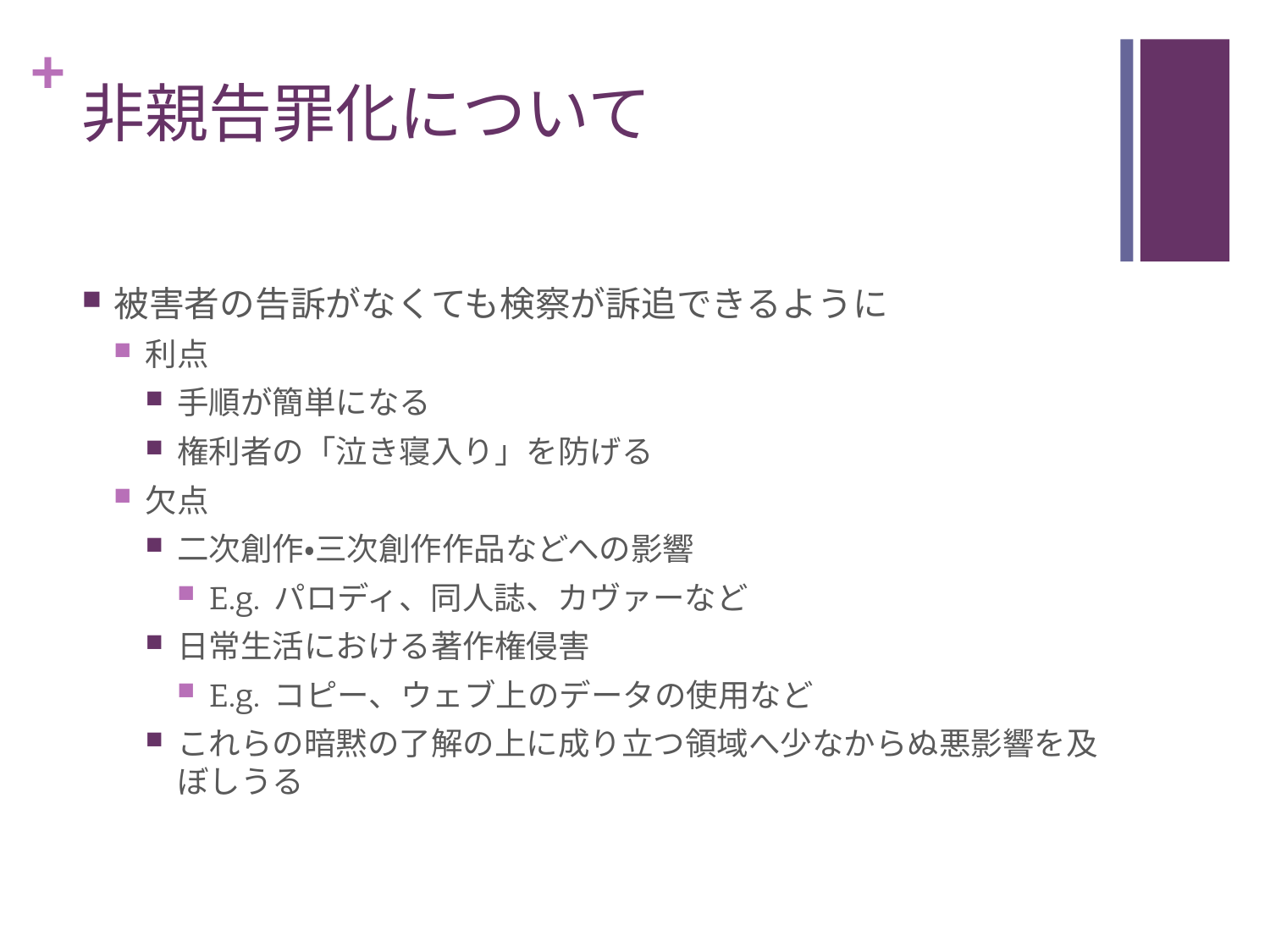

# 非親告罪化について
被害者の告訴がなくても検察が訴追できるように
利点
手順が簡単になる
権利者の「泣き寝入り」を防げる
欠点
二次創作・三次創作作品などへの影響
E.g. パロディ、同人誌、カヴァーなど
日常生活における著作権侵害
E.g. コピー、ウェブ上のデータの使用など
これらの暗黙の了解の上に成り立つ領域へ少なからぬ悪影響を及ぼしうる